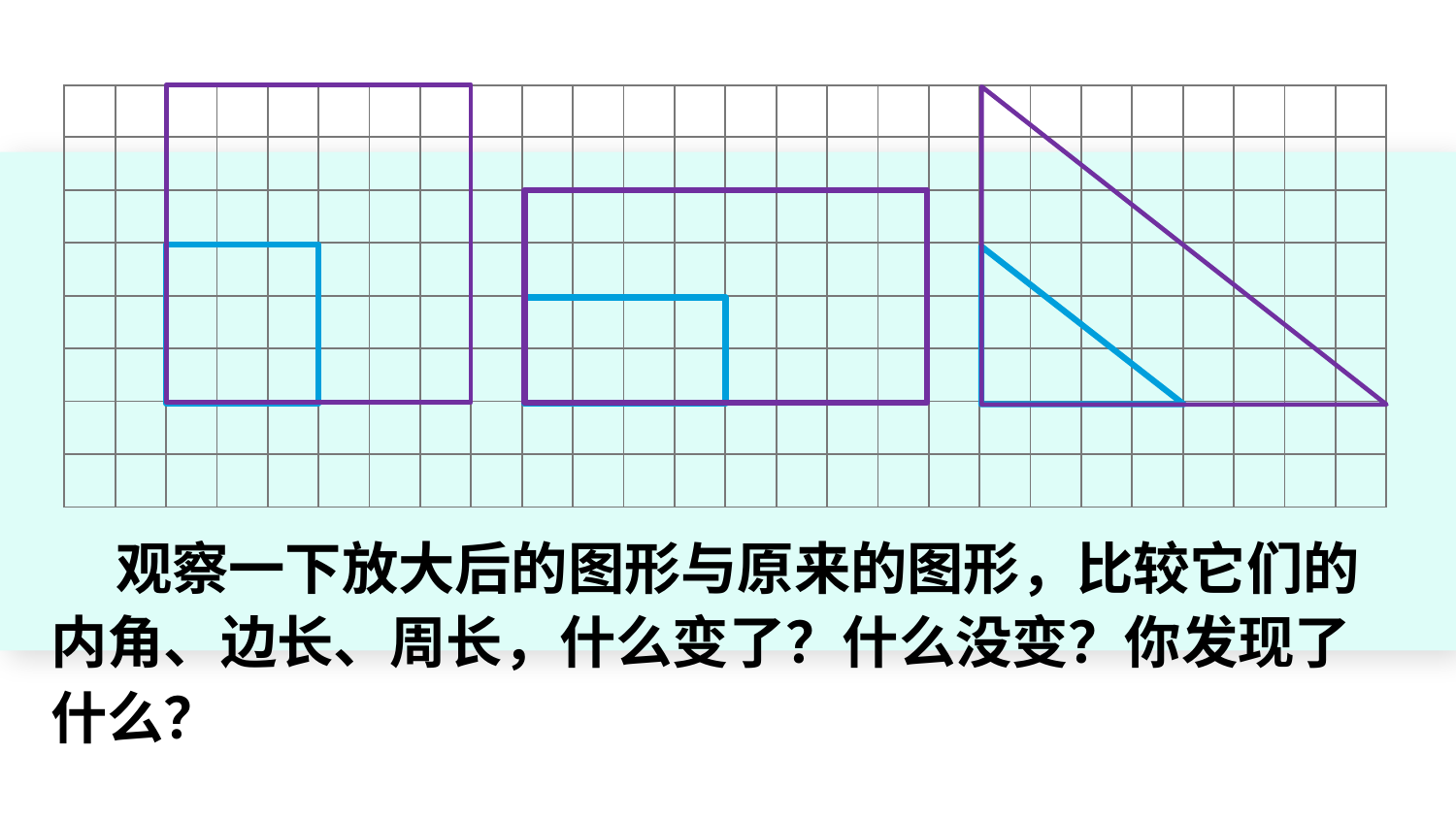

|  |  |  |  |  |  |  |  |  |  |  |  |  |  |  |  |  |  |  |  |  |  |  |  |  |  |
| --- | --- | --- | --- | --- | --- | --- | --- | --- | --- | --- | --- | --- | --- | --- | --- | --- | --- | --- | --- | --- | --- | --- | --- | --- | --- |
|  |  |  |  |  |  |  |  |  |  |  |  |  |  |  |  |  |  |  |  |  |  |  |  |  |  |
|  |  |  |  |  |  |  |  |  |  |  |  |  |  |  |  |  |  |  |  |  |  |  |  |  |  |
|  |  |  |  |  |  |  |  |  |  |  |  |  |  |  |  |  |  |  |  |  |  |  |  |  |  |
|  |  |  |  |  |  |  |  |  |  |  |  |  |  |  |  |  |  |  |  |  |  |  |  |  |  |
|  |  |  |  |  |  |  |  |  |  |  |  |  |  |  |  |  |  |  |  |  |  |  |  |  |  |
|  |  |  |  |  |  |  |  |  |  |  |  |  |  |  |  |  |  |  |  |  |  |  |  |  |  |
|  |  |  |  |  |  |  |  |  |  |  |  |  |  |  |  |  |  |  |  |  |  |  |  |  |  |

www.youyi100.com
    观察一下放大后的图形与原来的图形，比较它们的内角、边长、周长，什么变了？什么没变？你发现了什么？